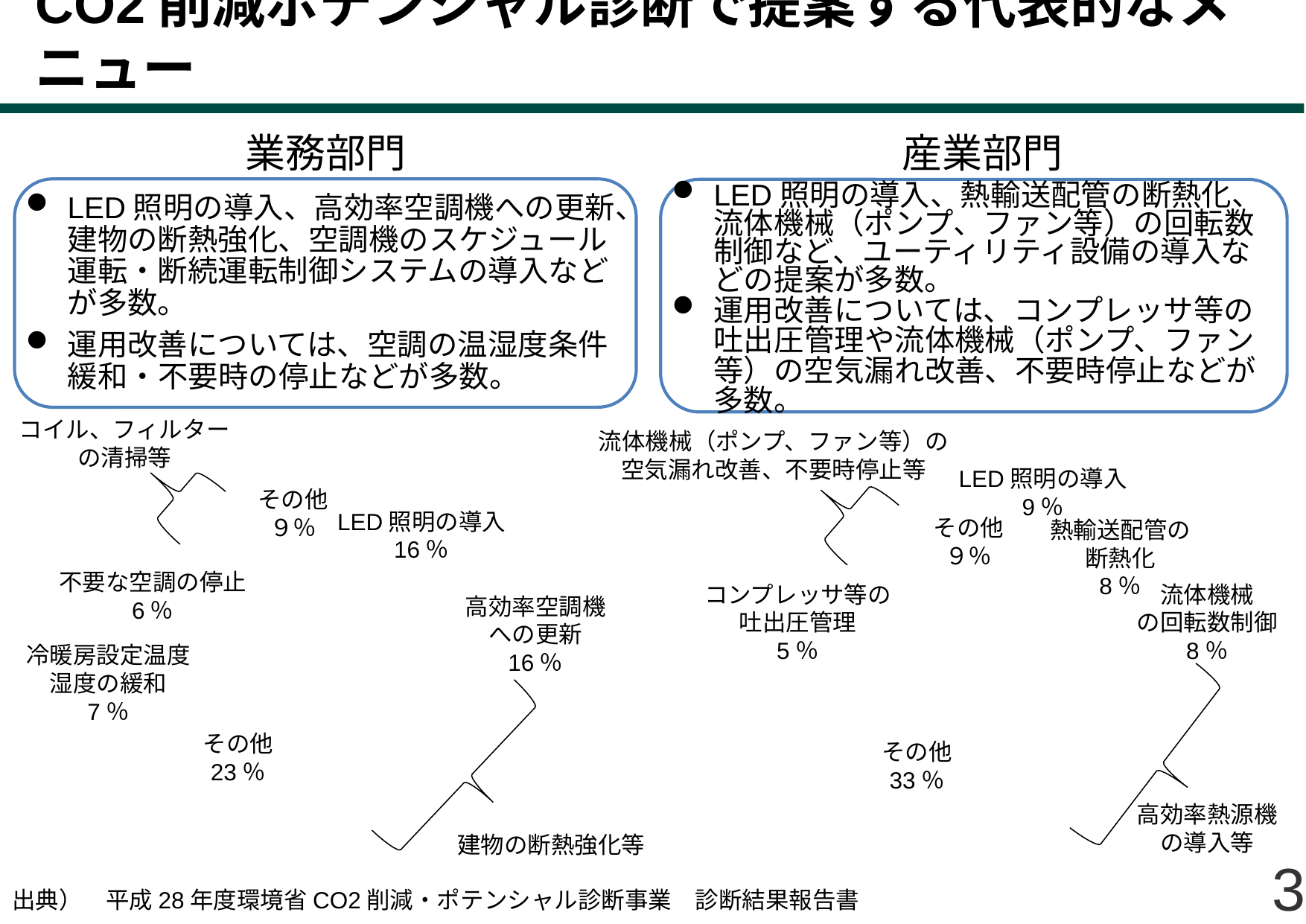

# CO2削減ポテンシャル診断で提案する代表的なメニュー

業務部門
産業部門
LED照明の導入、高効率空調機への更新、建物の断熱強化、空調機のスケジュール運転・断続運転制御システムの導入などが多数。
運用改善については、空調の温湿度条件緩和・不要時の停止などが多数。
LED照明の導入、熱輸送配管の断熱化、流体機械（ポンプ、ファン等）の回転数制御など、ユーティリティ設備の導入などの提案が多数。
運用改善については、コンプレッサ等の吐出圧管理や流体機械（ポンプ、ファン等）の空気漏れ改善、不要時停止などが多数。
コイル、フィルター
の清掃等

### Chart

| Category | 設備導入 運用改善 | LED照明の導入 高効率空調機への更新 建物の断熱強化 空調機のスケジュール運転・断続運転制御システムの導入 窓断熱・日照調整フィルムの導入 インバータ等によるポンプの可変流量制御（VWV）の導入 高効率ボイラの導入 高効率マルチエアコンの導入 その他 冷暖房設定温度・湿度の緩和 空調が不要な部屋の空調停止 コイル・フィルター、熱交換器の清掃 空調・換気運転時間の短縮 不要照明・不要時間帯の消灯 その他 |
|---|---|---|
| 設備導入 | 1598.0 | 364.0 |
| 運用改善 | 666.0 | 288.0 |

### Chart

| Category |  | LED照明の導入 熱輸送配管の断熱化 インバーター導入による流体機器（ファン、ポンプなど）の回転数制御 蒸気管のスチームトラップ管理とドレン回収装置の導入 高効率熱源機の導入（20～22以外の対策） 重油焚きから天然ガス（都市ガス）焚きへの燃料転換 排熱回収装置の導入等によるボイラの高効率化 超高効率変圧器の導入 その他 コンプレッサ等の吐出圧管理 ポンプ・ファン・ブロア・コンプレッサの空気洩れの対策 ポンプ・ファン・ブロア・コンプレッサの不要時停止 空調機温湿度制御の変更 コンプレッサ吸気温度の低温化  |
|---|---|---|
| 設備導入 | 1427.0 | 166.0 |
| 運用改善 | 419.0 | 142.0 |
流体機械（ポンプ、ファン等）の
空気漏れ改善、不要時停止等
LED照明の導入
9％

その他
９％
LED照明の導入
16％
その他
９％
熱輸送配管の
断熱化
8％
不要な空調の停止
6％

コンプレッサ等の
吐出圧管理
5％
流体機械
の回転数制御
8％
高効率空調機
への更新
16％
冷暖房設定温度
湿度の緩和
7％

その他
23％
その他
33％
高効率熱源機
の導入等
建物の断熱強化等
出典）　平成28年度環境省CO2削減・ポテンシャル診断事業　診断結果報告書